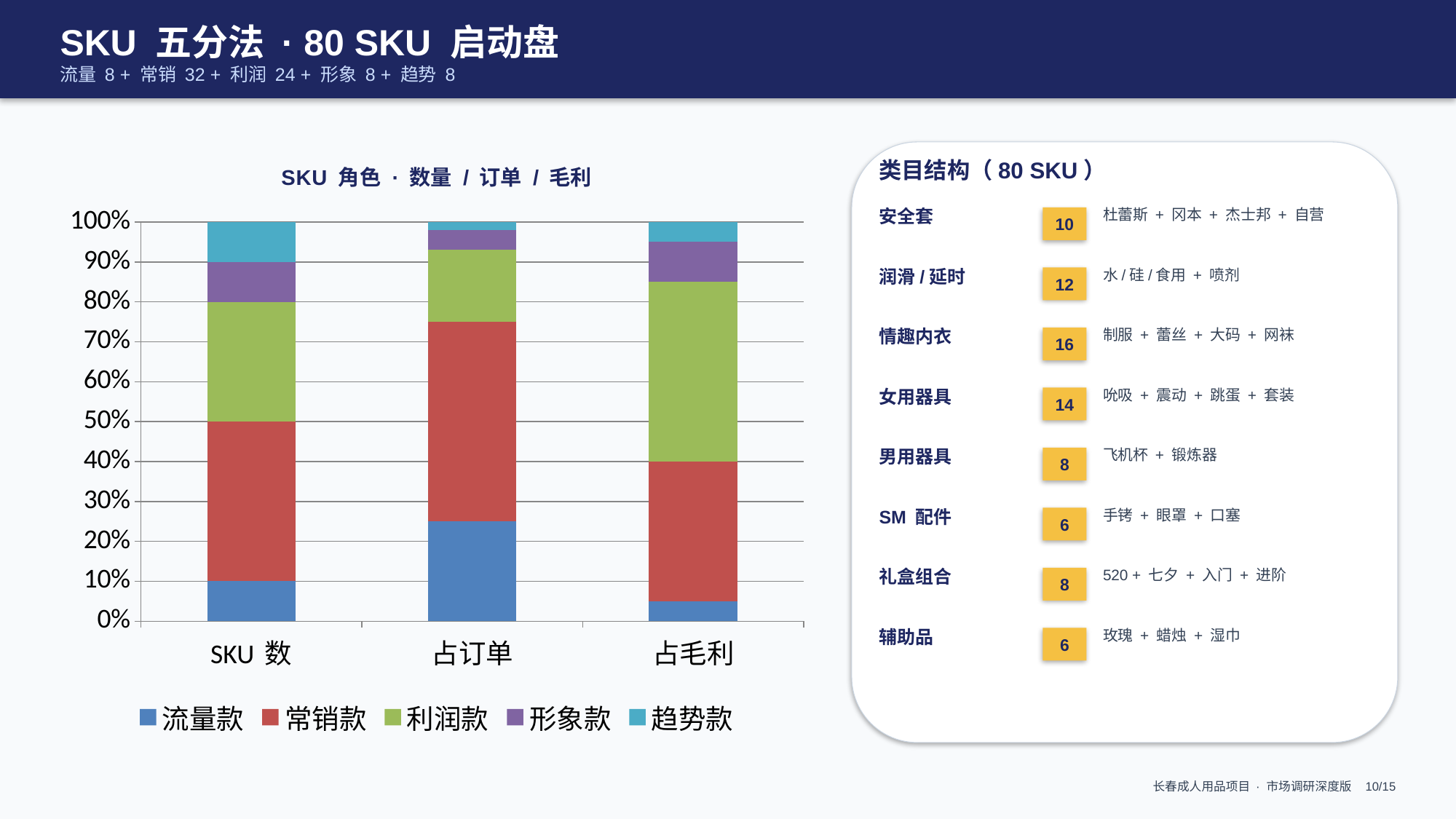

SKU 五分法 · 80 SKU 启动盘
流量 8 + 常销 32 + 利润 24 + 形象 8 + 趋势 8

### Chart: SKU 角色 · 数量 / 订单 / 毛利

| Category | 流量款 | 常销款 | 利润款 | 形象款 | 趋势款 |
|---|---|---|---|---|---|
| SKU 数 | 8.0 | 32.0 | 24.0 | 8.0 | 8.0 |
| 占订单 | 25.0 | 50.0 | 18.0 | 5.0 | 2.0 |
| 占毛利 | 5.0 | 35.0 | 45.0 | 10.0 | 5.0 |
类目结构（80 SKU）
安全套
杜蕾斯 + 冈本 + 杰士邦 + 自营

10
润滑/延时
水/硅/食用 + 喷剂

12
情趣内衣
制服 + 蕾丝 + 大码 + 网袜

16
女用器具
吮吸 + 震动 + 跳蛋 + 套装

14
男用器具
飞机杯 + 锻炼器

8
SM 配件
手铐 + 眼罩 + 口塞

6
礼盒组合
520 + 七夕 + 入门 + 进阶

8
辅助品
玫瑰 + 蜡烛 + 湿巾

6
长春成人用品项目 · 市场调研深度版    10/15